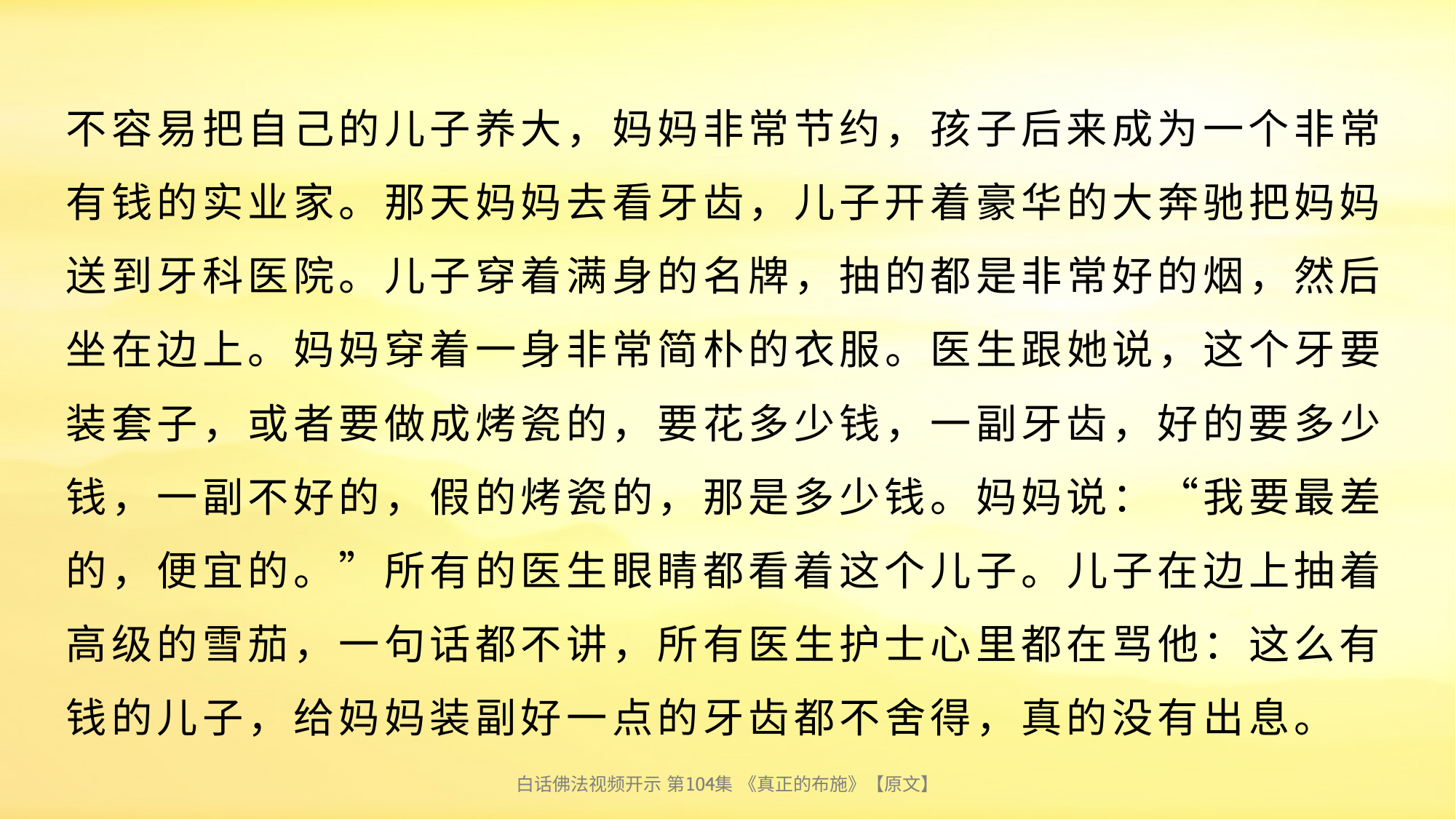

# 不容易把自己的儿子养大，妈妈非常节约，孩子后来成为一个非常有钱的实业家。那天妈妈去看牙齿，儿子开着豪华的大奔驰把妈妈送到牙科医院。儿子穿着满身的名牌，抽的都是非常好的烟，然后坐在边上。妈妈穿着一身非常简朴的衣服。医生跟她说，这个牙要装套子，或者要做成烤瓷的，要花多少钱，一副牙齿，好的要多少钱，一副不好的，假的烤瓷的，那是多少钱。妈妈说：“我要最差的，便宜的。”所有的医生眼睛都看着这个儿子。儿子在边上抽着高级的雪茄，一句话都不讲，所有医生护士心里都在骂他：这么有钱的儿子，给妈妈装副好一点的牙齿都不舍得，真的没有出息。
白话佛法视频开示 第104集 《真正的布施》【原文】